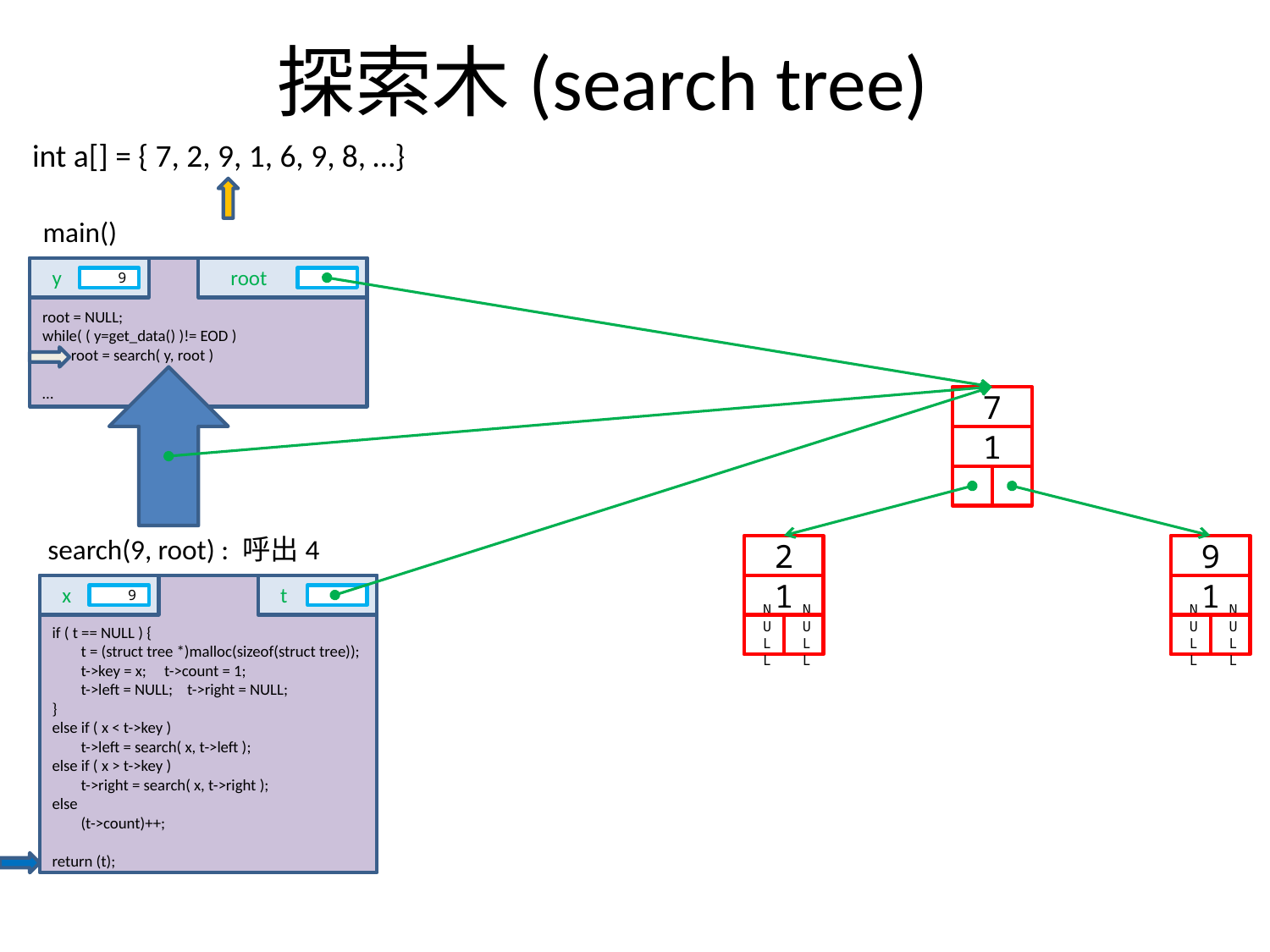

# 探索木(search tree)
int a[] = { 7, 2, 9, 1, 6, 9, 8, …}

main()

root = NULL;
while( ( y=get_data() )!= EOD )
        root = search( y, root )

…

y

root
9

7
1

search(9, root) : 呼出4
2
9

if ( t == NULL ) {
        t = (struct tree *)malloc(sizeof(struct tree));
        t->key = x;     t->count = 1;
        t->left = NULL;    t->right = NULL;
}
else if ( x < t->key )
        t->left = search( x, t->left );
else if ( x > t->key )
        t->right = search( x, t->right );
else
        (t->count)++;

return (t);

x

t
1
1
9

NULL
NULL
NULL
NULL